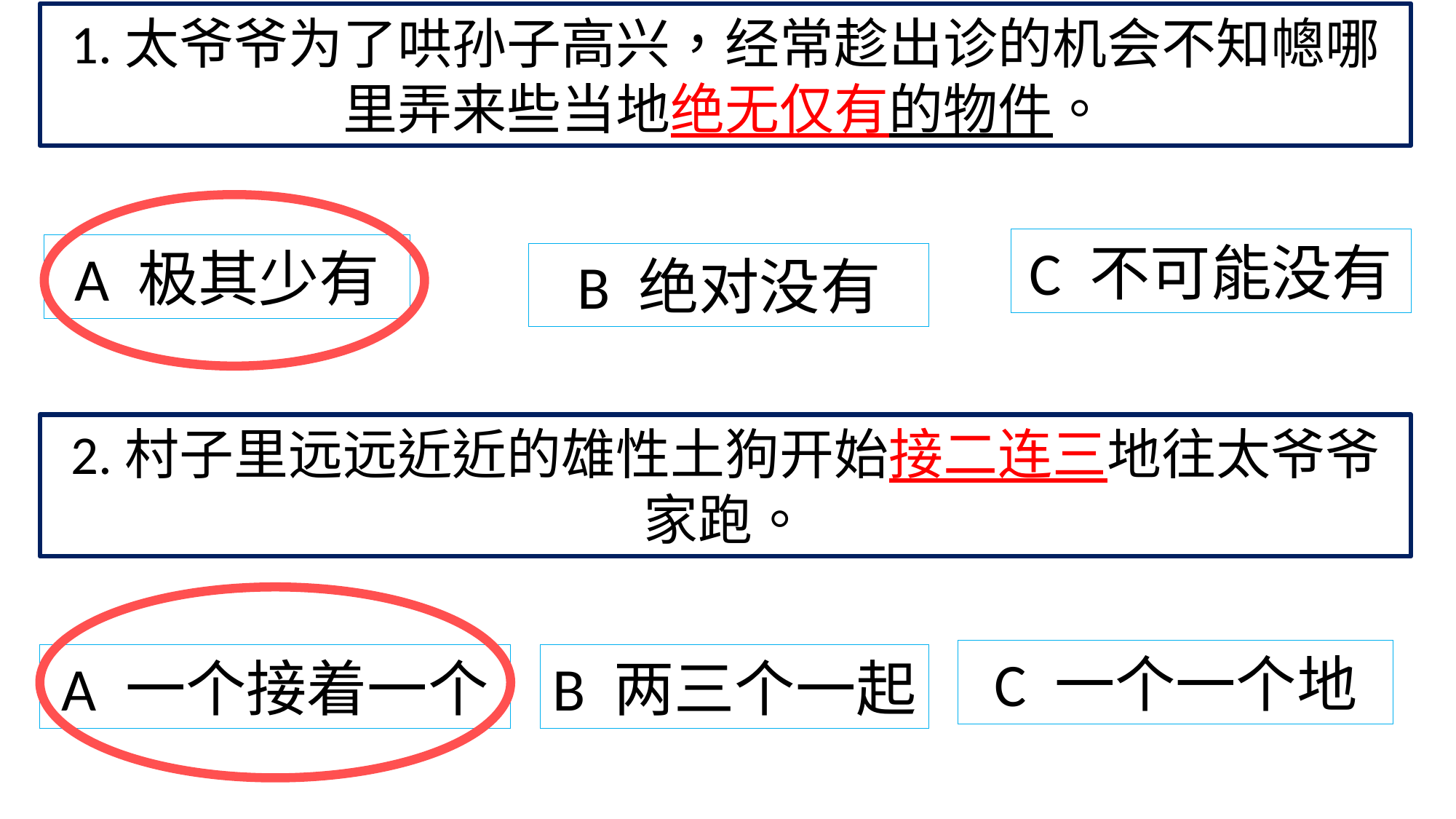

1.太爷爷为了哄孙子高兴，经常趁出诊的机会不知幒哪里弄来些当地绝无仅有的物件。

C 不可能没有
A 极其少有
B 绝对没有
2.村子里远远近近的雄性土狗开始接二连三地往太爷爷家跑。

C 一个一个地
A 一个接着一个
B 两三个一起